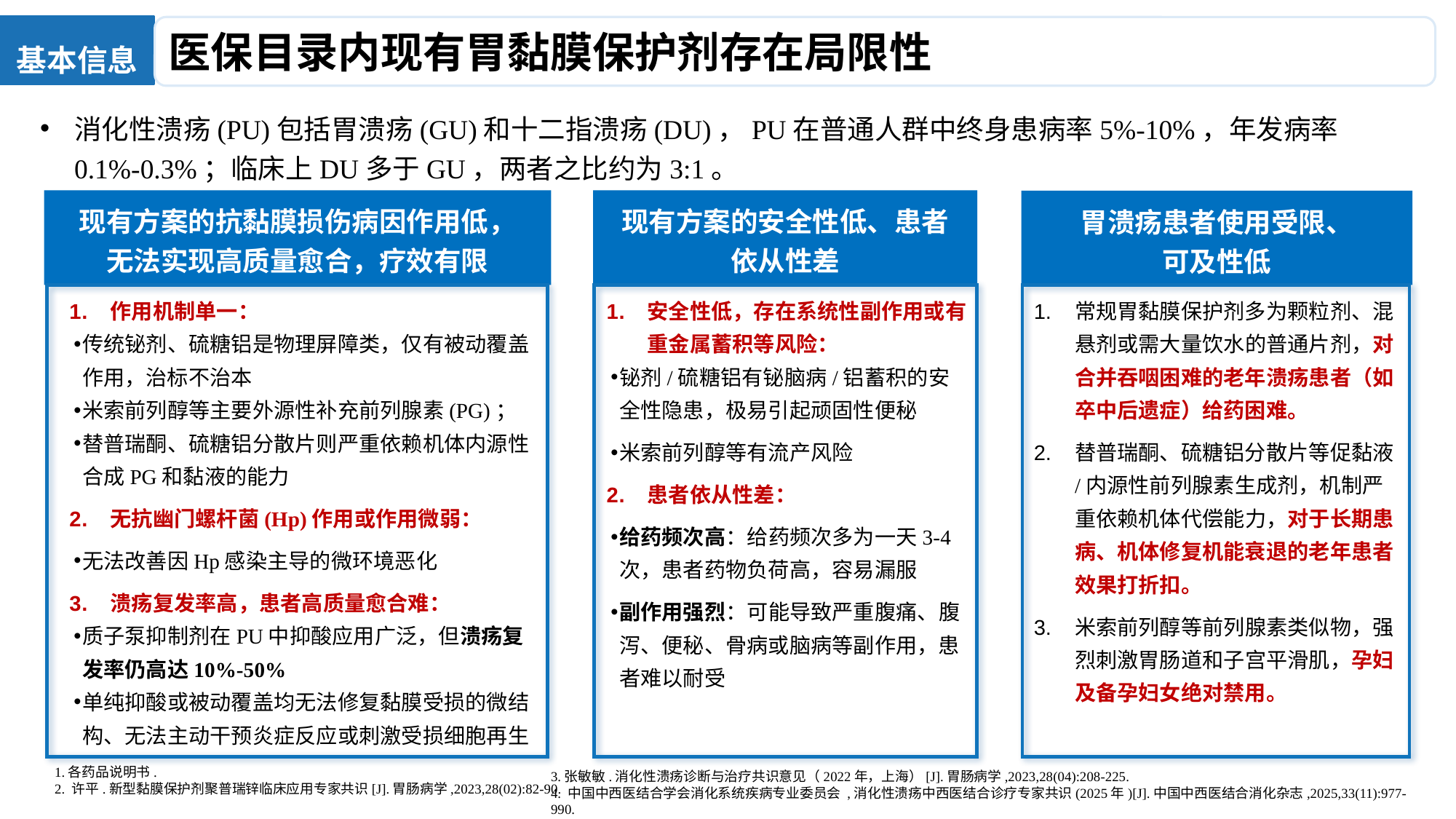

基本信息
医保目录内现有胃黏膜保护剂存在局限性
消化性溃疡(PU)包括胃溃疡(GU)和十二指溃疡(DU)，PU在普通人群中终身患病率5%-10%，年发病率0.1%-0.3%；临床上DU多于GU，两者之比约为3:1。
现有方案的抗黏膜损伤病因作用低，
无法实现高质量愈合，疗效有限
现有方案的安全性低、患者
依从性差
胃溃疡患者使用受限、
可及性低

作用机制单一：
传统铋剂、硫糖铝是物理屏障类，仅有被动覆盖作用，治标不治本
米索前列醇等主要外源性补充前列腺素(PG)；
替普瑞酮、硫糖铝分散片则严重依赖机体内源性合成PG和黏液的能力
无抗幽门螺杆菌(Hp)作用或作用微弱：
无法改善因Hp感染主导的微环境恶化
溃疡复发率高，患者高质量愈合难：
质子泵抑制剂在PU中抑酸应用广泛，但溃疡复发率仍高达10%-50%
单纯抑酸或被动覆盖均无法修复黏膜受损的微结构、无法主动干预炎症反应或刺激受损细胞再生
安全性低，存在系统性副作用或有重金属蓄积等风险：
铋剂/硫糖铝有铋脑病/铝蓄积的安全性隐患，极易引起顽固性便秘
米索前列醇等有流产风险
患者依从性差：
给药频次高：给药频次多为一天3-4次，患者药物负荷高，容易漏服
副作用强烈：可能导致严重腹痛、腹泻、便秘、骨病或脑病等副作用，患者难以耐受
常规胃黏膜保护剂多为颗粒剂、混悬剂或需大量饮水的普通片剂，对合并吞咽困难的老年溃疡患者（如卒中后遗症）给药困难。
替普瑞酮、硫糖铝分散片等促黏液/内源性前列腺素生成剂，机制严重依赖机体代偿能力，对于长期患病、机体修复机能衰退的老年患者效果打折扣。
米索前列醇等前列腺素类似物，强烈刺激胃肠道和子宫平滑肌，孕妇及备孕妇女绝对禁用。
1.各药品说明书.
2. 许平.新型黏膜保护剂聚普瑞锌临床应用专家共识[J].胃肠病学,2023,28(02):82-90.
3.张敏敏.消化性溃疡诊断与治疗共识意见（2022年，上海）[J].胃肠病学,2023,28(04):208-225.
4. 中国中西医结合学会消化系统疾病专业委员会 ,消化性溃疡中西医结合诊疗专家共识(2025年)[J].中国中西医结合消化杂志,2025,33(11):977-990.